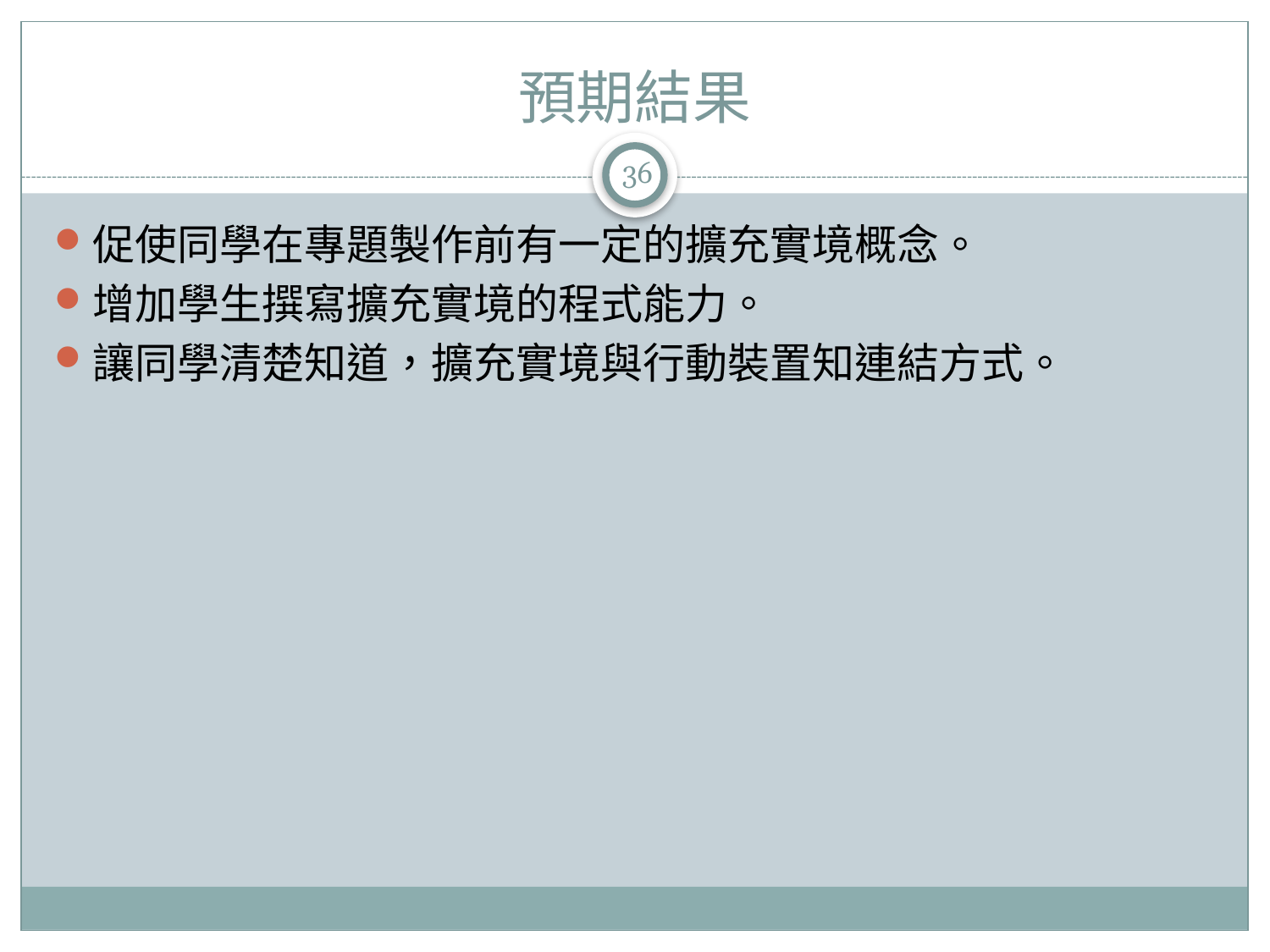

# 預期結果
36
促使同學在專題製作前有一定的擴充實境概念。
增加學生撰寫擴充實境的程式能力。
讓同學清楚知道，擴充實境與行動裝置知連結方式。